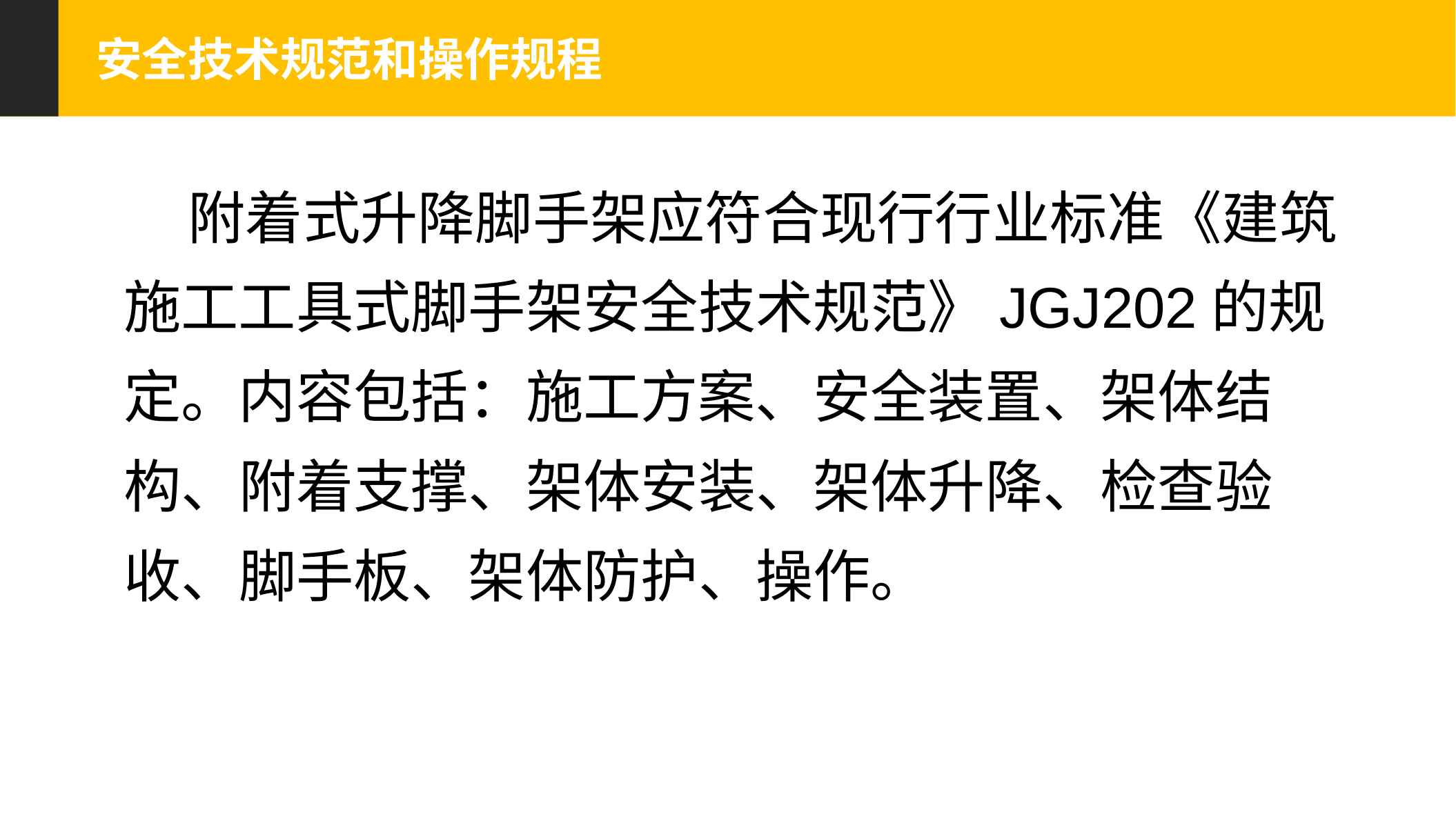

安全技术规范和操作规程
    附着式升降脚手架应符合现行行业标准《建筑施工工具式脚手架安全技术规范》JGJ202的规定。内容包括：施工方案、安全装置、架体结构、附着支撑、架体安装、架体升降、检查验收、脚手板、架体防护、操作。